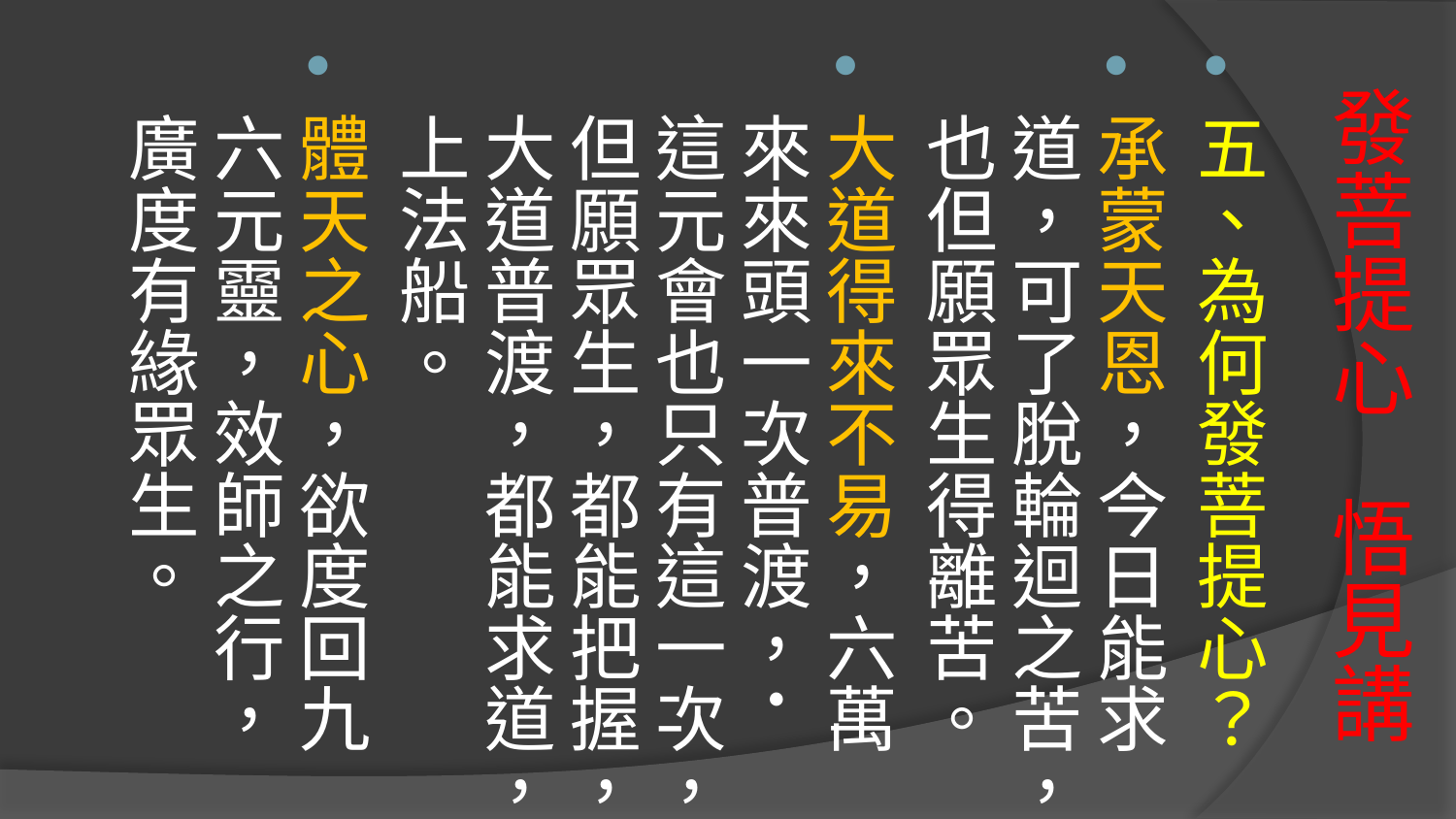

五、為何發菩提心？
承蒙天恩，今日能求道，可了脫輪迴之苦，也但願眾生得離苦。
大道得來不易，六萬來來頭一次普渡，˙這元會也只有這一次，但願眾生，都能把握，大道普渡，都能求道，上法船。
體天之心，欲度回九六元靈，效師之行，廣度有緣眾生。

# 發菩提心    悟見講